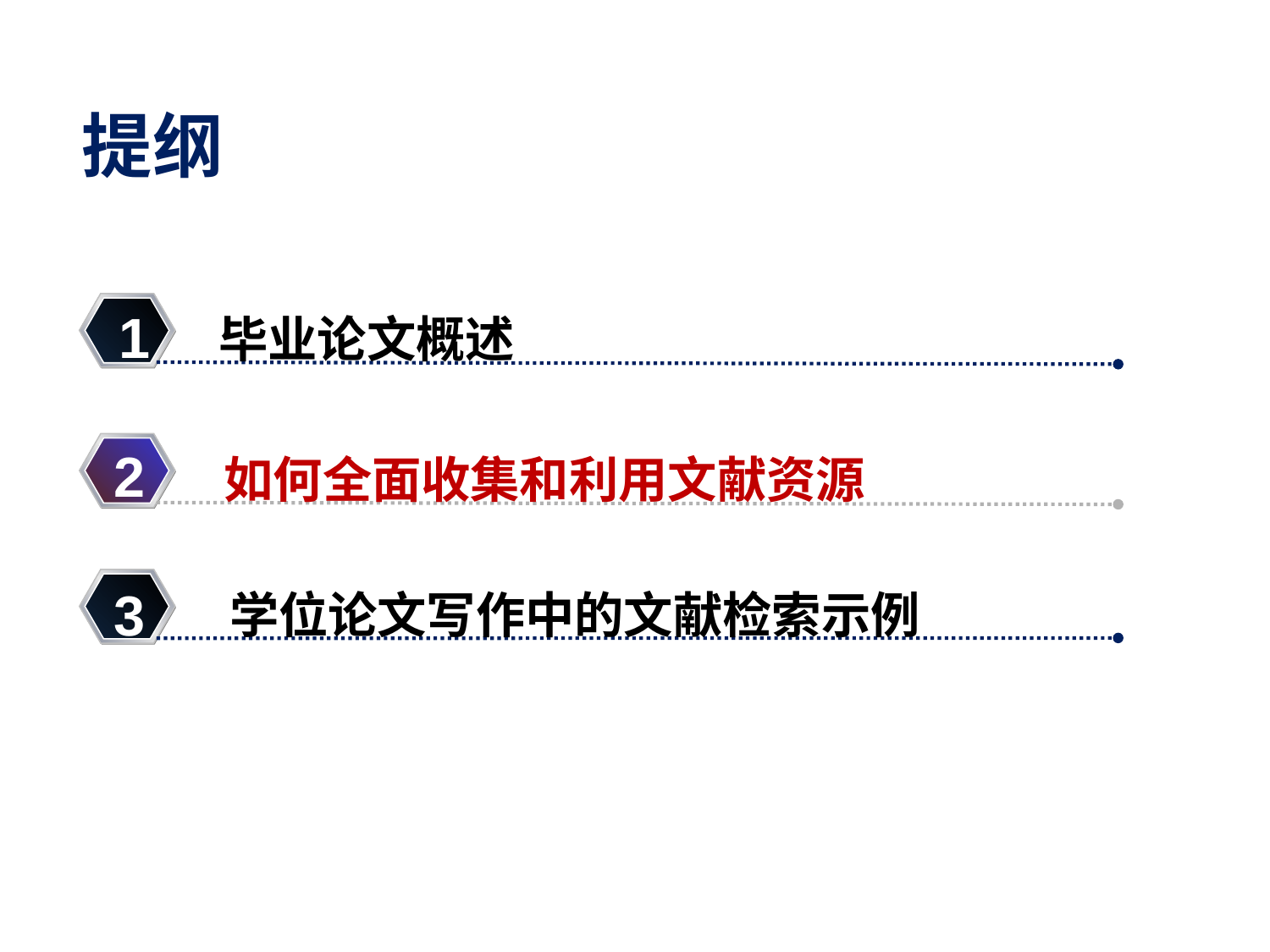

提纲

1
毕业论文概述

2
如何全面收集和利用文献资源

3
学位论文写作中的文献检索示例

16